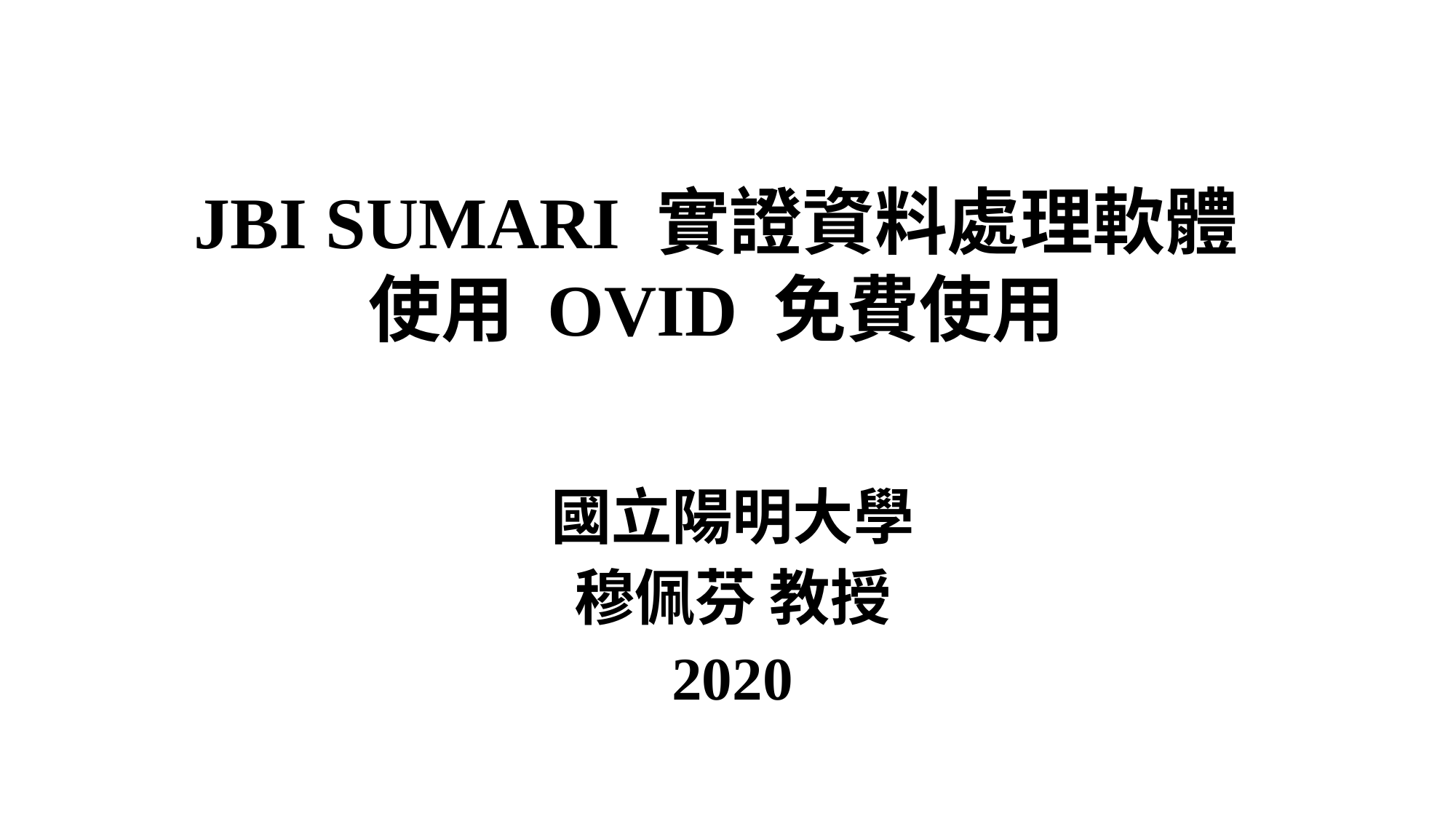

# JBI SUMARI 實證資料處理軟體 使用 OVID 免費使用
國立陽明大學
穆佩芬 教授
2020